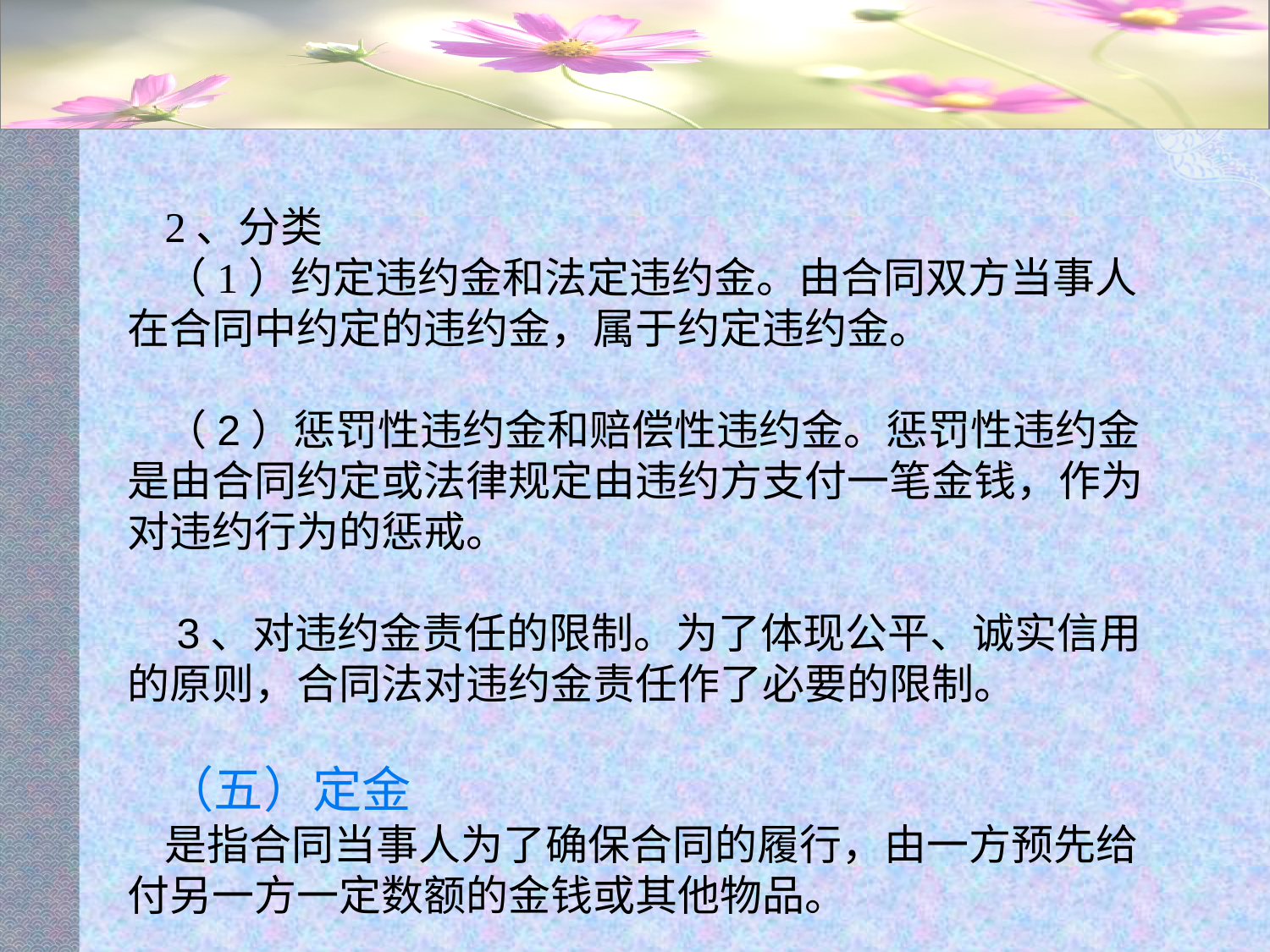

#
2、分类
（1）约定违约金和法定违约金。由合同双方当事人在合同中约定的违约金，属于约定违约金。

（2）惩罚性违约金和赔偿性违约金。惩罚性违约金是由合同约定或法律规定由违约方支付一笔金钱，作为对违约行为的惩戒。

 3、对违约金责任的限制。为了体现公平、诚实信用的原则，合同法对违约金责任作了必要的限制。

（五）定金
是指合同当事人为了确保合同的履行，由一方预先给付另一方一定数额的金钱或其他物品。